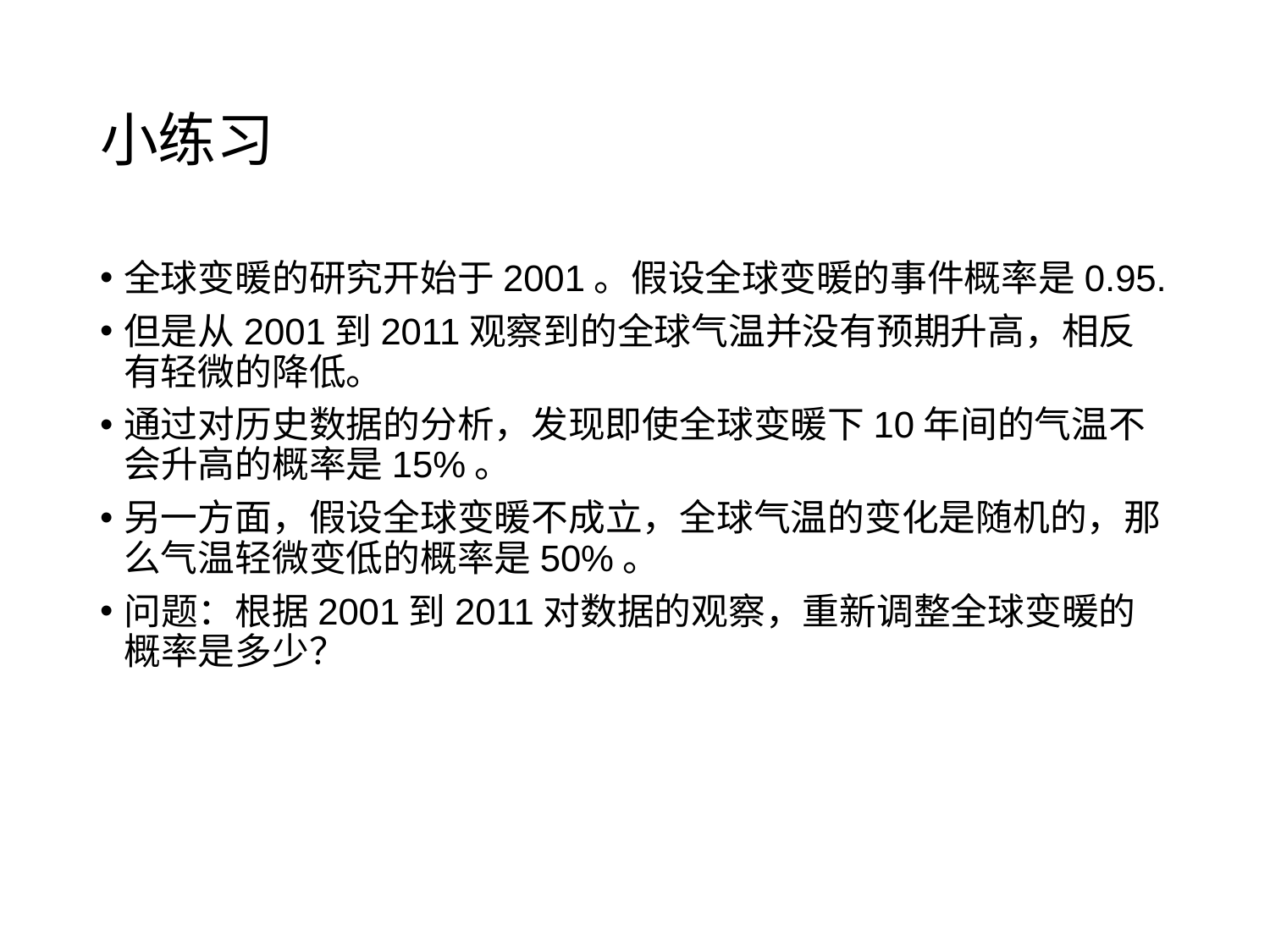

# 小练习
全球变暖的研究开始于2001。假设全球变暖的事件概率是0.95.
但是从2001到2011观察到的全球气温并没有预期升高，相反有轻微的降低。
通过对历史数据的分析，发现即使全球变暖下10年间的气温不会升高的概率是15%。
另一方面，假设全球变暖不成立，全球气温的变化是随机的，那么气温轻微变低的概率是50%。
问题：根据2001到2011对数据的观察，重新调整全球变暖的概率是多少？